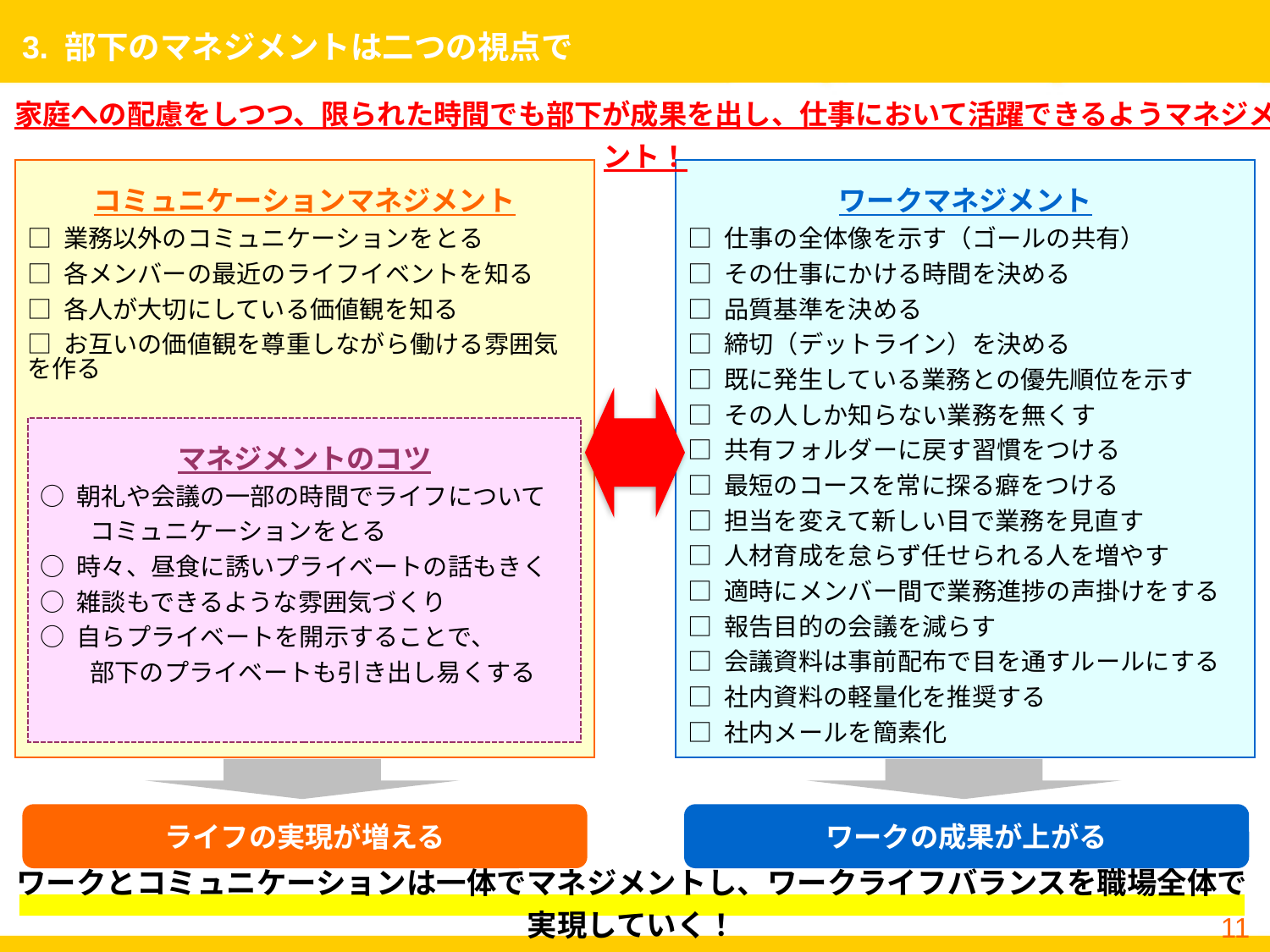

# 3. 部下のマネジメントは二つの視点で
家庭への配慮をしつつ、限られた時間でも部下が成果を出し、仕事において活躍できるようマネジメント！
コミュニケーションマネジメント
□ 業務以外のコミュニケーションをとる
□ 各メンバーの最近のライフイベントを知る
□ 各人が大切にしている価値観を知る
□ お互いの価値観を尊重しながら働ける雰囲気を作る
ワークマネジメント
□ 仕事の全体像を示す（ゴールの共有）
□ その仕事にかける時間を決める
□ 品質基準を決める
□ 締切（デットライン）を決める
□ 既に発生している業務との優先順位を示す
□ その人しか知らない業務を無くす
□ 共有フォルダーに戻す習慣をつける
□ 最短のコースを常に探る癖をつける
□ 担当を変えて新しい目で業務を見直す
□ 人材育成を怠らず任せられる人を増やす
□ 適時にメンバー間で業務進捗の声掛けをする
□ 報告目的の会議を減らす
□ 会議資料は事前配布で目を通すルールにする
□ 社内資料の軽量化を推奨する
□ 社内メールを簡素化

マネジメントのコツ
○ 朝礼や会議の一部の時間でライフについて
　　コミュニケーションをとる
○ 時々、昼食に誘いプライベートの話もきく
○ 雑談もできるような雰囲気づくり
○ 自らプライベートを開示することで、
　　部下のプライベートも引き出し易くする

ライフの実現が増える
ワークの成果が上がる
ワークとコミュニケーションは一体でマネジメントし、ワークライフバランスを職場全体で実現していく！

11